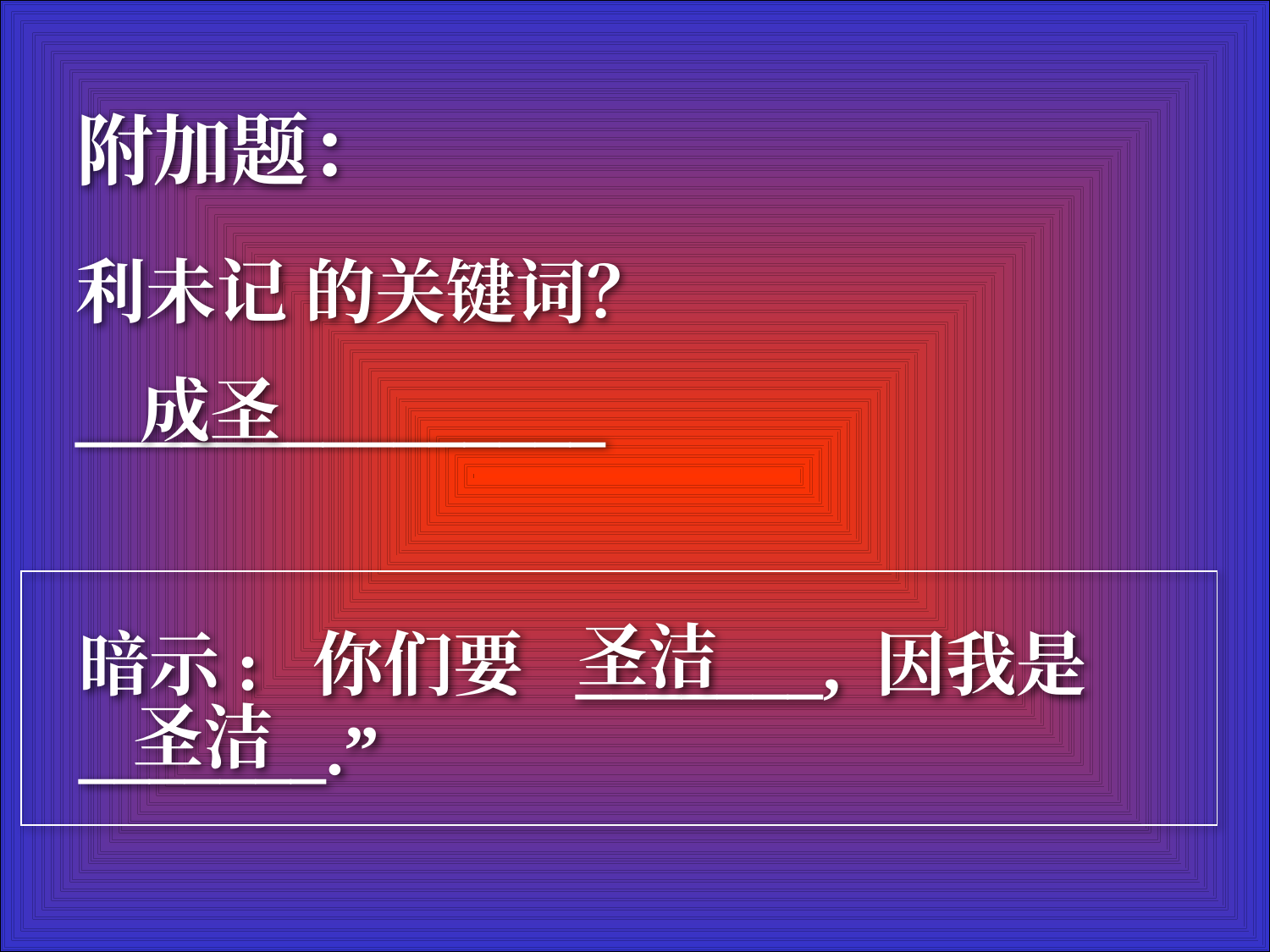

附加题：
利未记 的关键词？
_______________
成圣

暗示:  你们要  _______, 因我是 _______.”
圣洁
圣洁